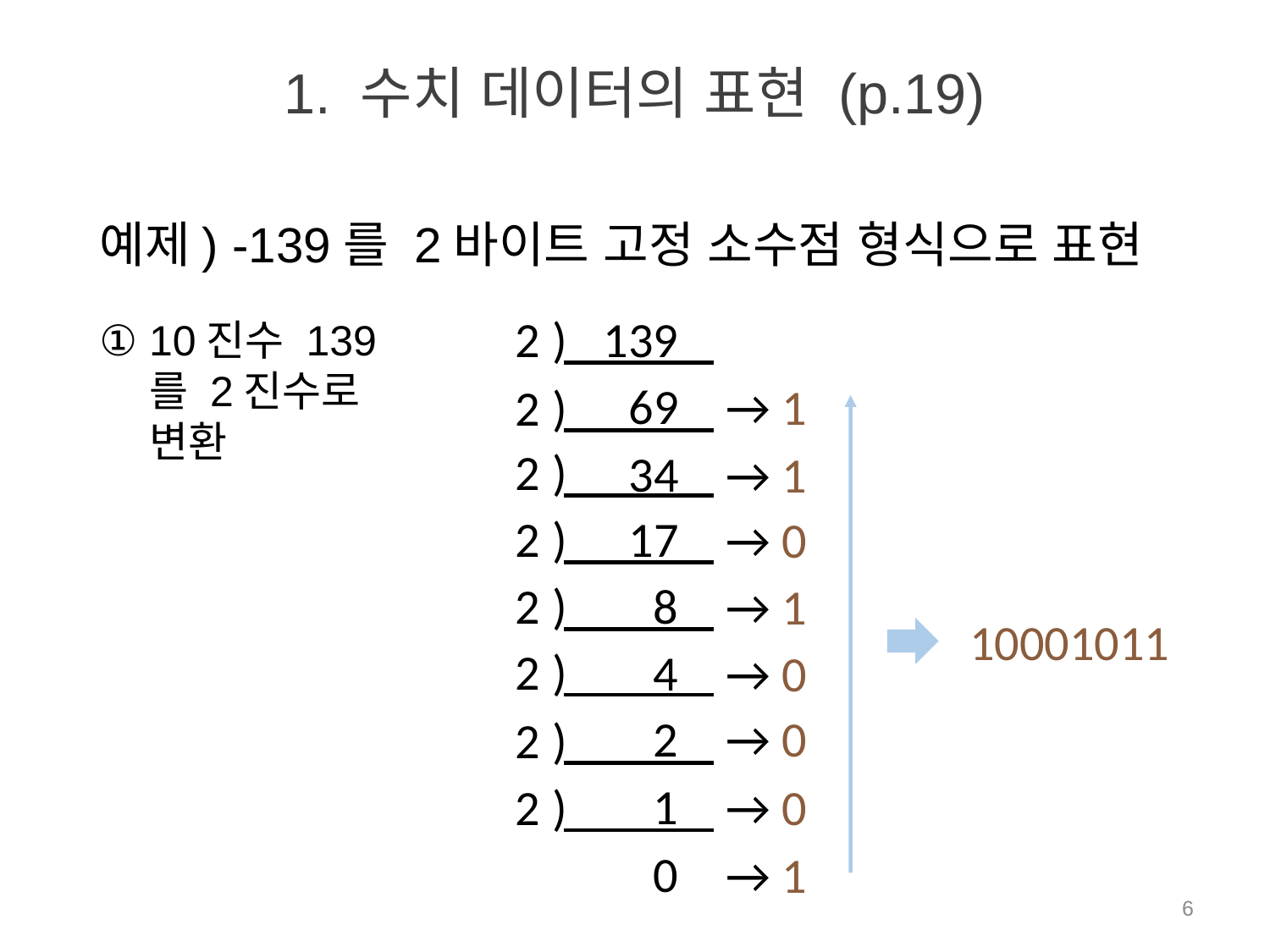

# 1. 수치 데이터의 표현 (p.19)
예제) -139를 2바이트 고정 소수점 형식으로 표현
139
2
)
① 10진수 139를 2진수로 변환
69
→ 1
2
)
34
→ 1
2
)
17
→ 0
2
)
8
→ 1
2
)
4
→ 0
10001011

2
)
2
→ 0
2
)
1
→ 0
2
)
0
→ 1
6